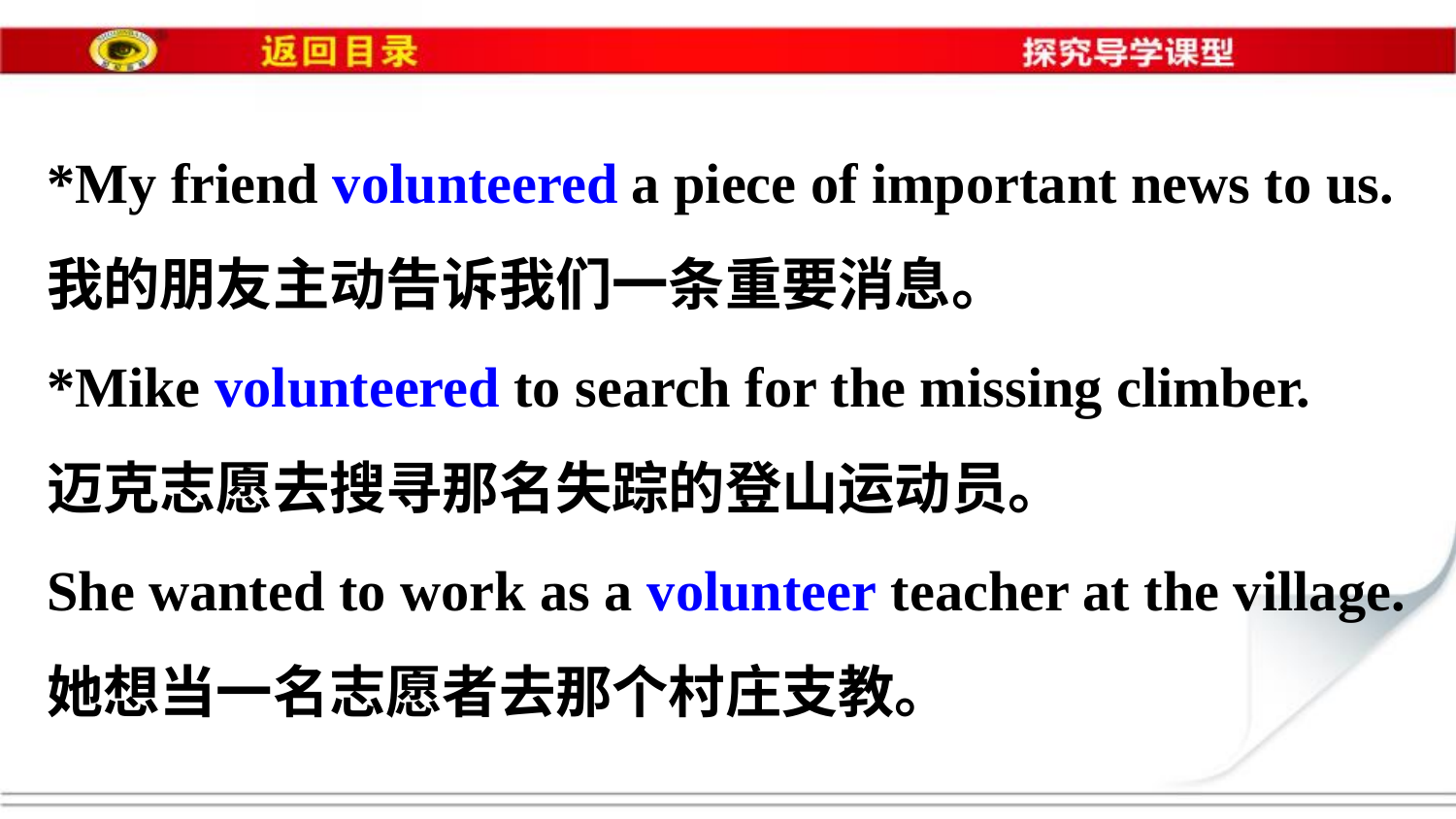

*My friend volunteered a piece of important news to us.
我的朋友主动告诉我们一条重要消息。
*Mike volunteered to search for the missing climber.
迈克志愿去搜寻那名失踪的登山运动员。
She wanted to work as a volunteer teacher at the village.
她想当一名志愿者去那个村庄支教。